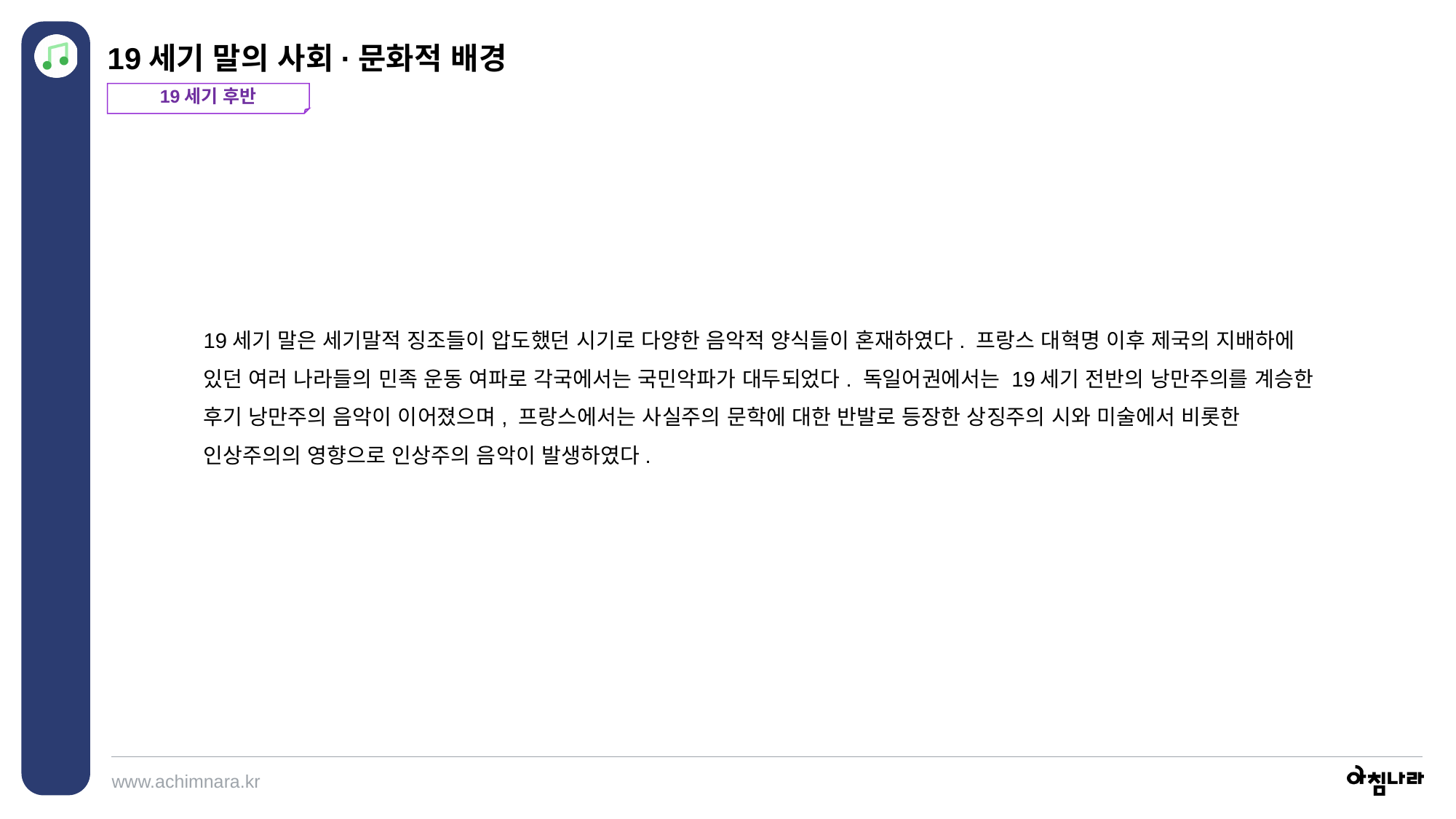

19세기 말의 사회·문화적 배경
19세기 후반
19세기 말은 세기말적 징조들이 압도했던 시기로 다양한 음악적 양식들이 혼재하였다. 프랑스 대혁명 이후 제국의 지배하에 있던 여러 나라들의 민족 운동 여파로 각국에서는 국민악파가 대두되었다. 독일어권에서는 19세기 전반의 낭만주의를 계승한 후기 낭만주의 음악이 이어졌으며, 프랑스에서는 사실주의 문학에 대한 반발로 등장한 상징주의 시와 미술에서 비롯한 인상주의의 영향으로 인상주의 음악이 발생하였다.